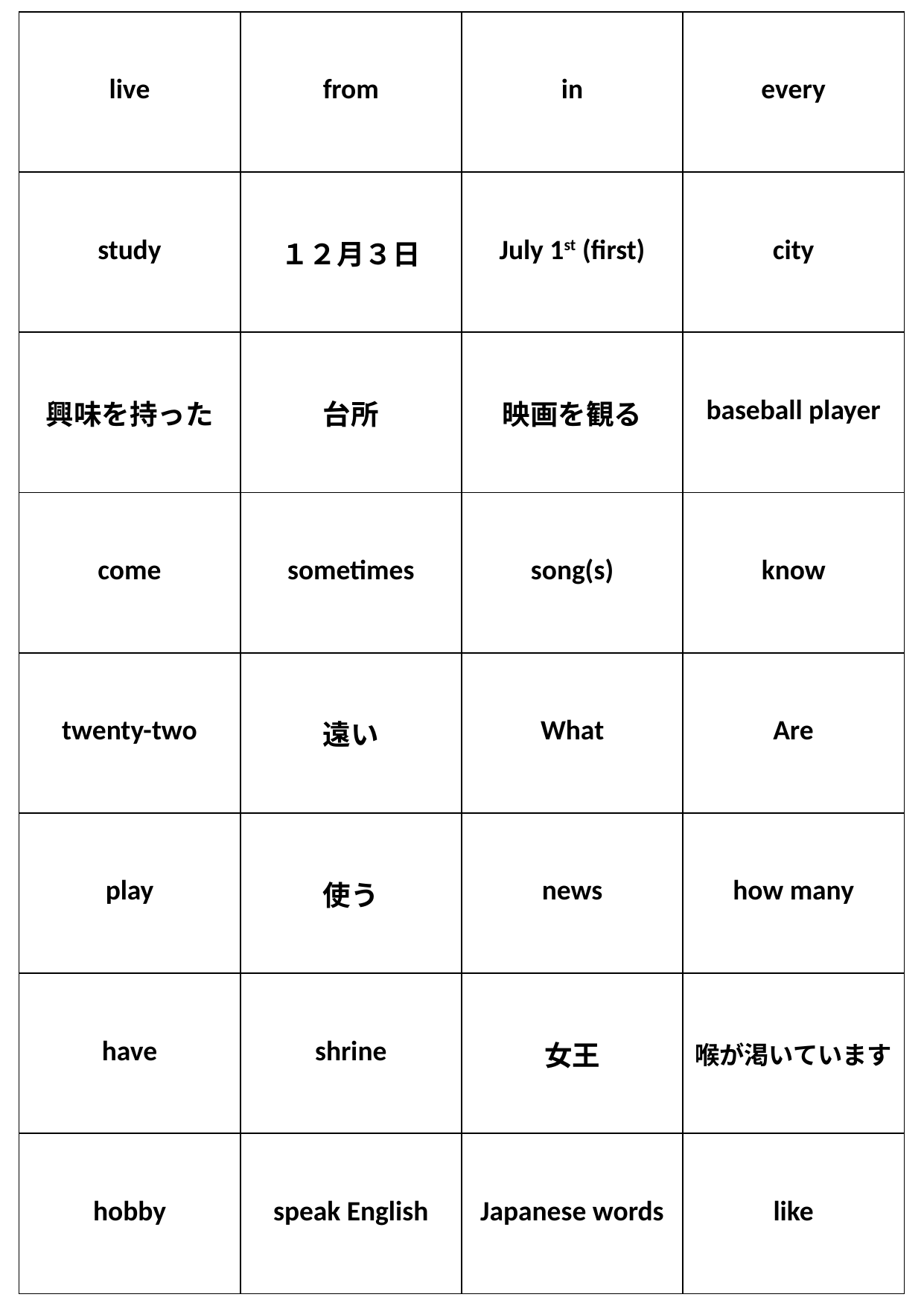

| live | from | in | every |
| --- | --- | --- | --- |
| study | １２月３日 | July 1st (first) | city |
| 興味を持った | 台所 | 映画を観る | baseball player |
| come | sometimes | song(s) | know |
| twenty-two | 遠い | What | Are |
| play | 使う | news | how many |
| have | shrine | 女王 | 喉が渇いています |
| hobby | speak English | Japanese words | like |